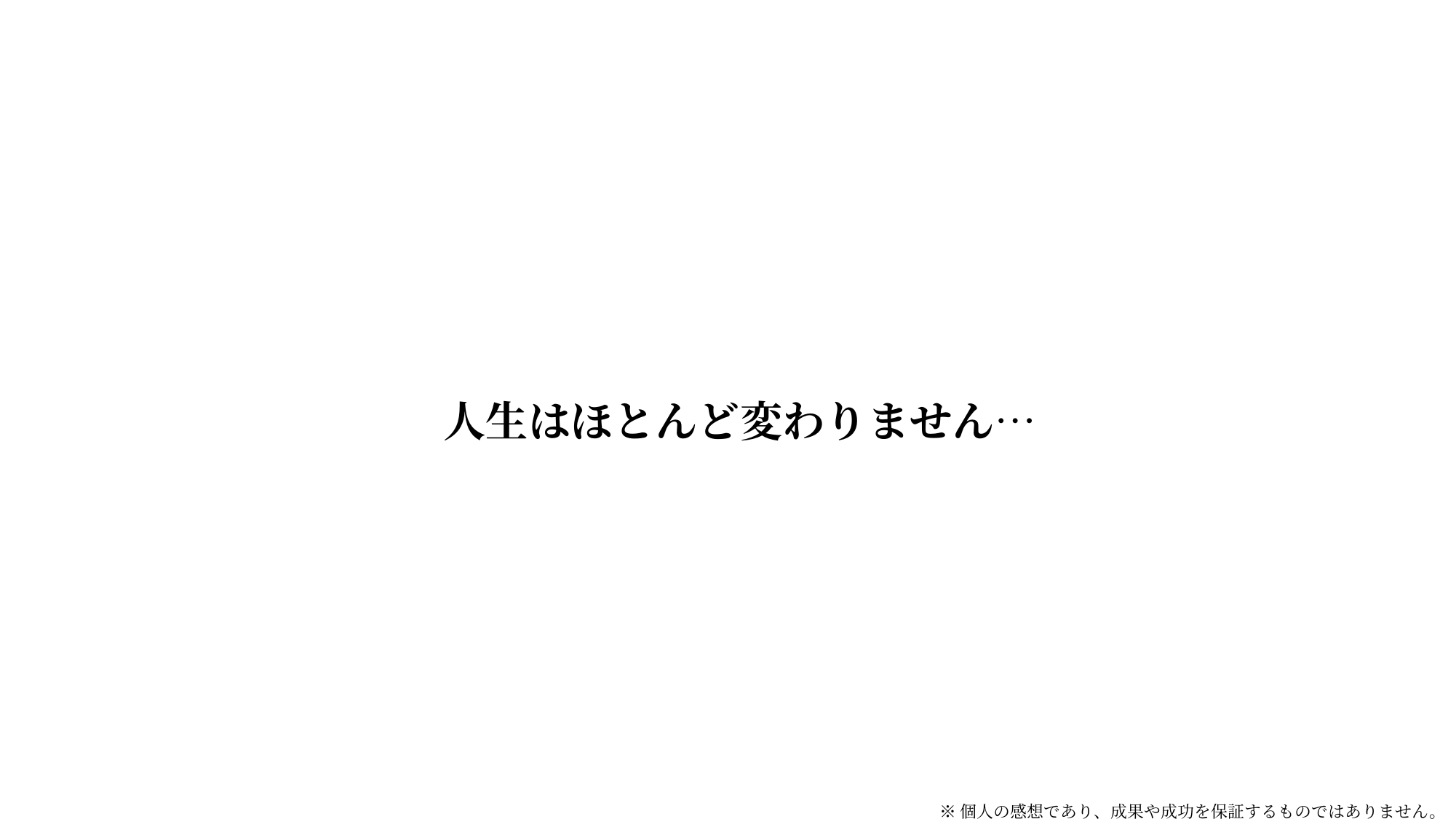

人生はほとんど変わりません…
※個人の感想であり、成果や成功を保証するものではありません。